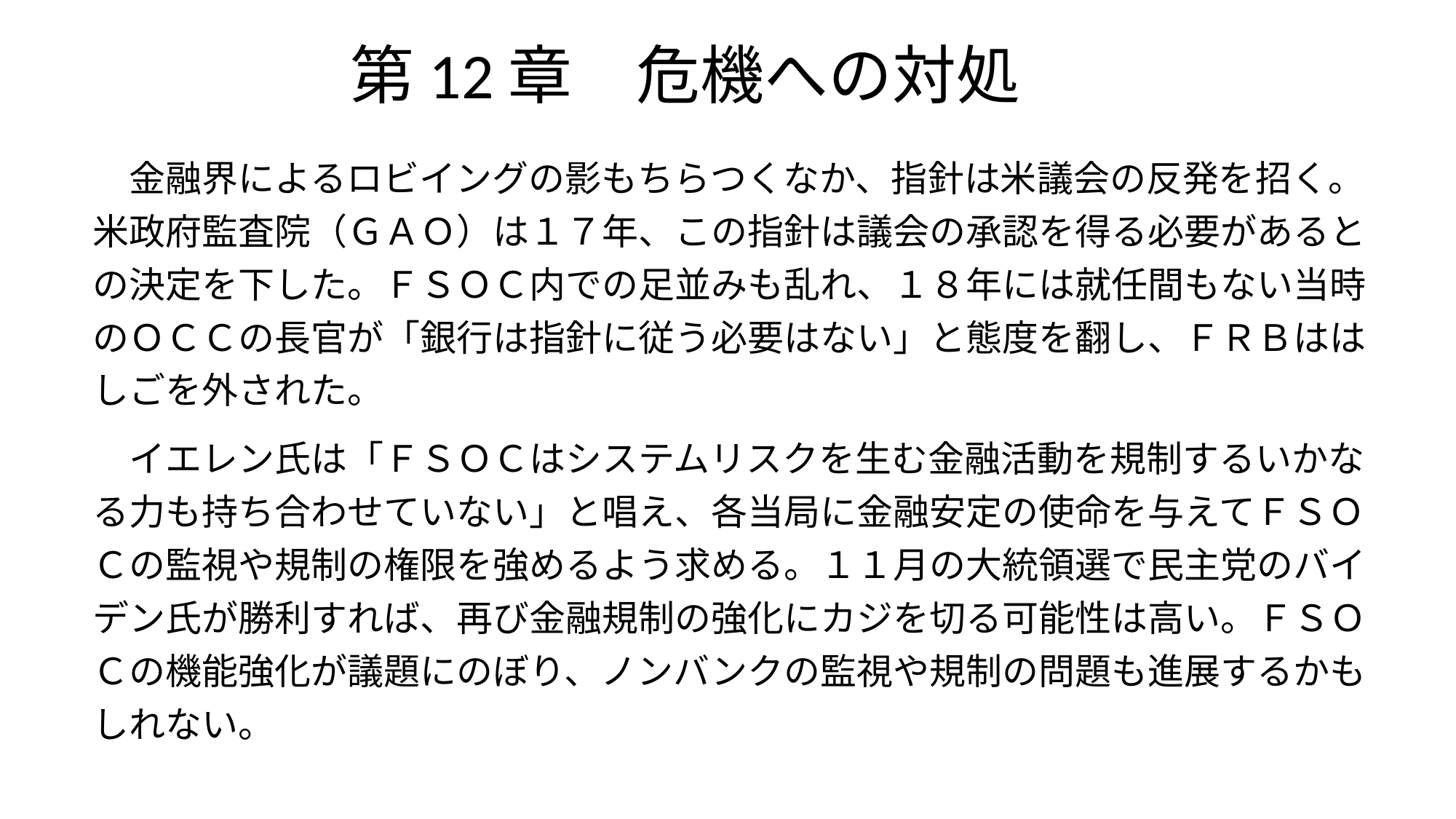

# 第12章　危機への対処
　金融界によるロビイングの影もちらつくなか、指針は米議会の反発を招く。米政府監査院（ＧＡＯ）は１７年、この指針は議会の承認を得る必要があるとの決定を下した。ＦＳＯＣ内での足並みも乱れ、１８年には就任間もない当時のＯＣＣの長官が「銀行は指針に従う必要はない」と態度を翻し、ＦＲＢははしごを外された。
　イエレン氏は「ＦＳＯＣはシステムリスクを生む金融活動を規制するいかなる力も持ち合わせていない」と唱え、各当局に金融安定の使命を与えてＦＳＯＣの監視や規制の権限を強めるよう求める。１１月の大統領選で民主党のバイデン氏が勝利すれば、再び金融規制の強化にカジを切る可能性は高い。ＦＳＯＣの機能強化が議題にのぼり、ノンバンクの監視や規制の問題も進展するかもしれない。